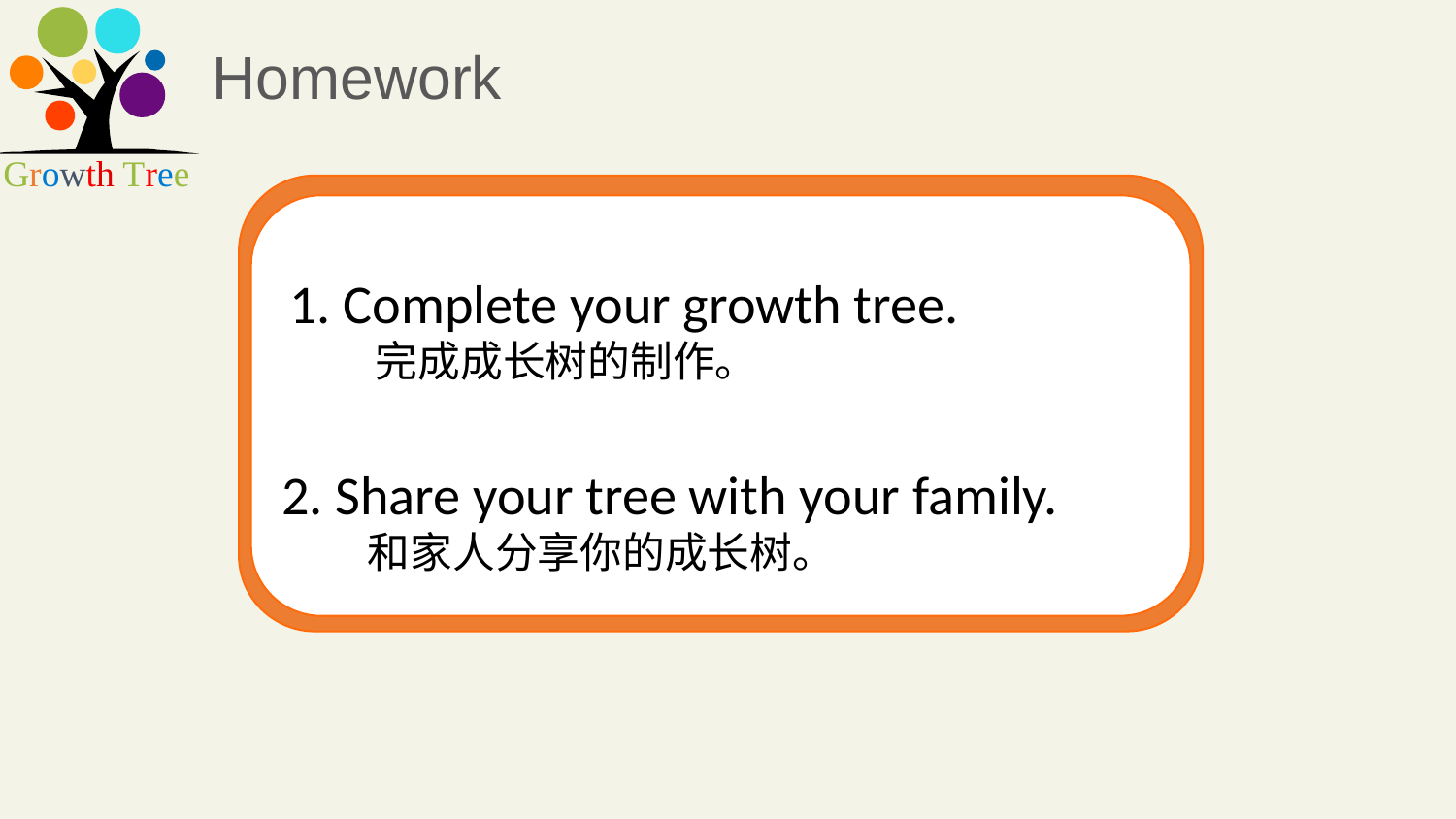

Homework

1. Complete your growth tree.
        完成成长树的制作。
2. Share your tree with your family.
        和家人分享你的成长树。